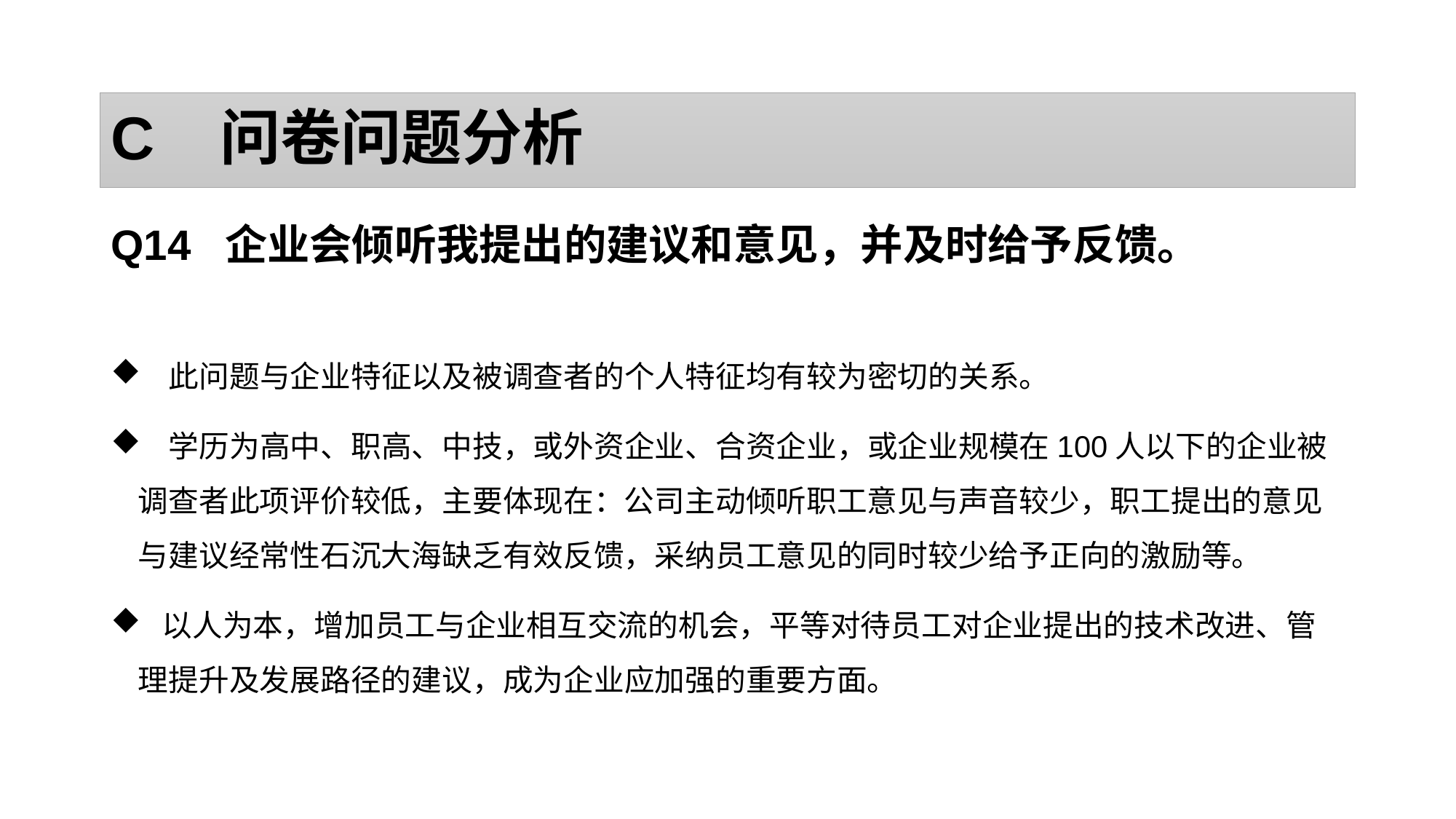

# C   问卷问题分析
Q14  企业会倾听我提出的建议和意见，并及时给予反馈。

   此问题与企业特征以及被调查者的个人特征均有较为密切的关系。
   学历为高中、职高、中技，或外资企业、合资企业，或企业规模在100人以下的企业被调查者此项评价较低，主要体现在：公司主动倾听职工意见与声音较少，职工提出的意见与建议经常性石沉大海缺乏有效反馈，采纳员工意见的同时较少给予正向的激励等。
  以人为本，增加员工与企业相互交流的机会，平等对待员工对企业提出的技术改进、管理提升及发展路径的建议，成为企业应加强的重要方面。